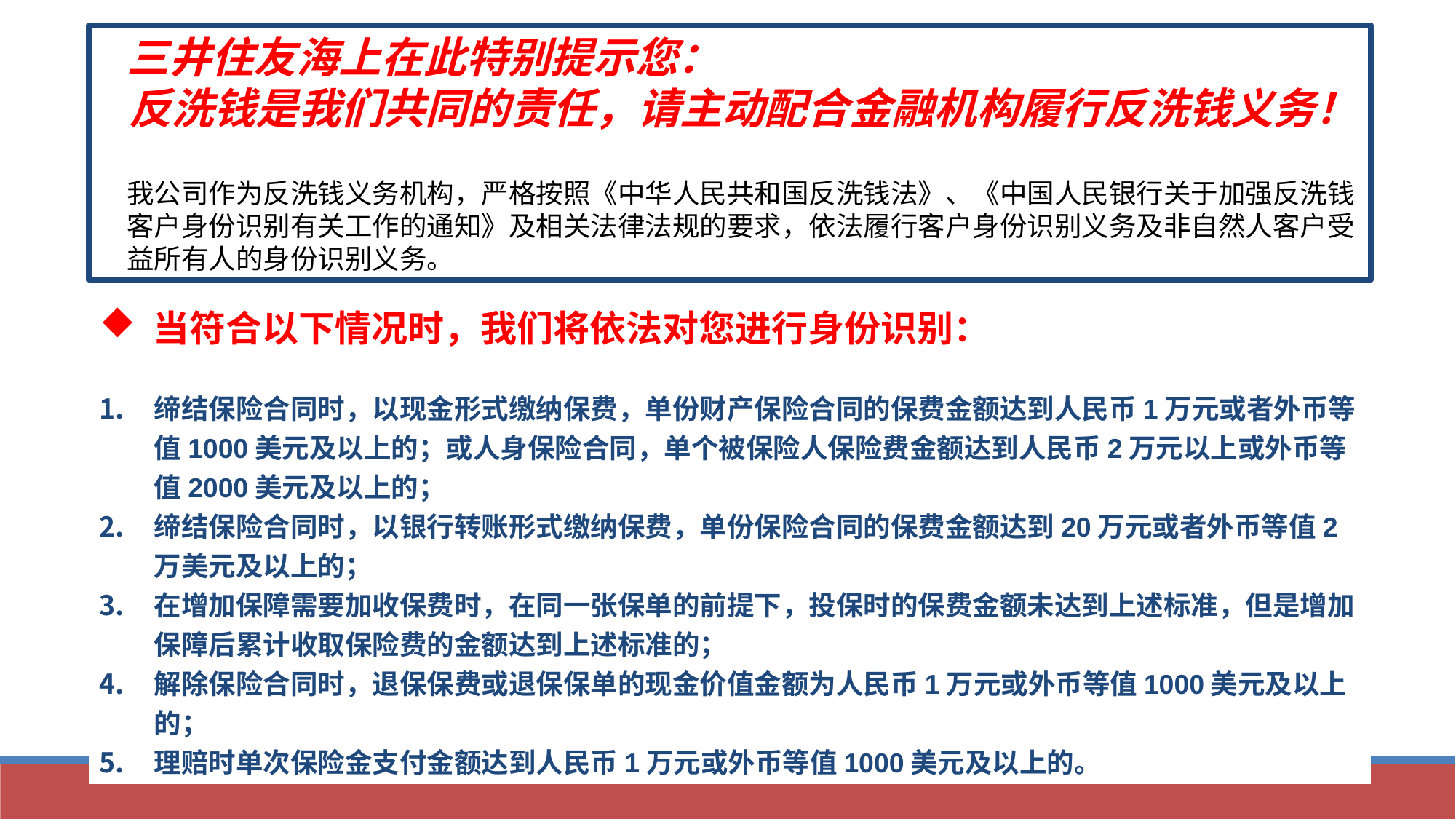

三井住友海上在此特别提示您：
反洗钱是我们共同的责任，请主动配合金融机构履行反洗钱义务！

我公司作为反洗钱义务机构，严格按照《中华人民共和国反洗钱法》、《中国人民银行关于加强反洗钱客户身份识别有关工作的通知》及相关法律法规的要求，依法履行客户身份识别义务及非自然人客户受益所有人的身份识别义务。
 当符合以下情况时，我们将依法对您进行身份识别：

缔结保险合同时，以现金形式缴纳保费，单份财产保险合同的保费金额达到人民币1万元或者外币等值1000美元及以上的；或人身保险合同，单个被保险人保险费金额达到人民币2万元以上或外币等值2000美元及以上的；
缔结保险合同时，以银行转账形式缴纳保费，单份保险合同的保费金额达到20万元或者外币等值2万美元及以上的；
在增加保障需要加收保费时，在同一张保单的前提下，投保时的保费金额未达到上述标准，但是增加保障后累计收取保险费的金额达到上述标准的；
解除保险合同时，退保保费或退保保单的现金价值金额为人民币1万元或外币等值1000美元及以上的；
理赔时单次保险金支付金额达到人民币1万元或外币等值1000美元及以上的。